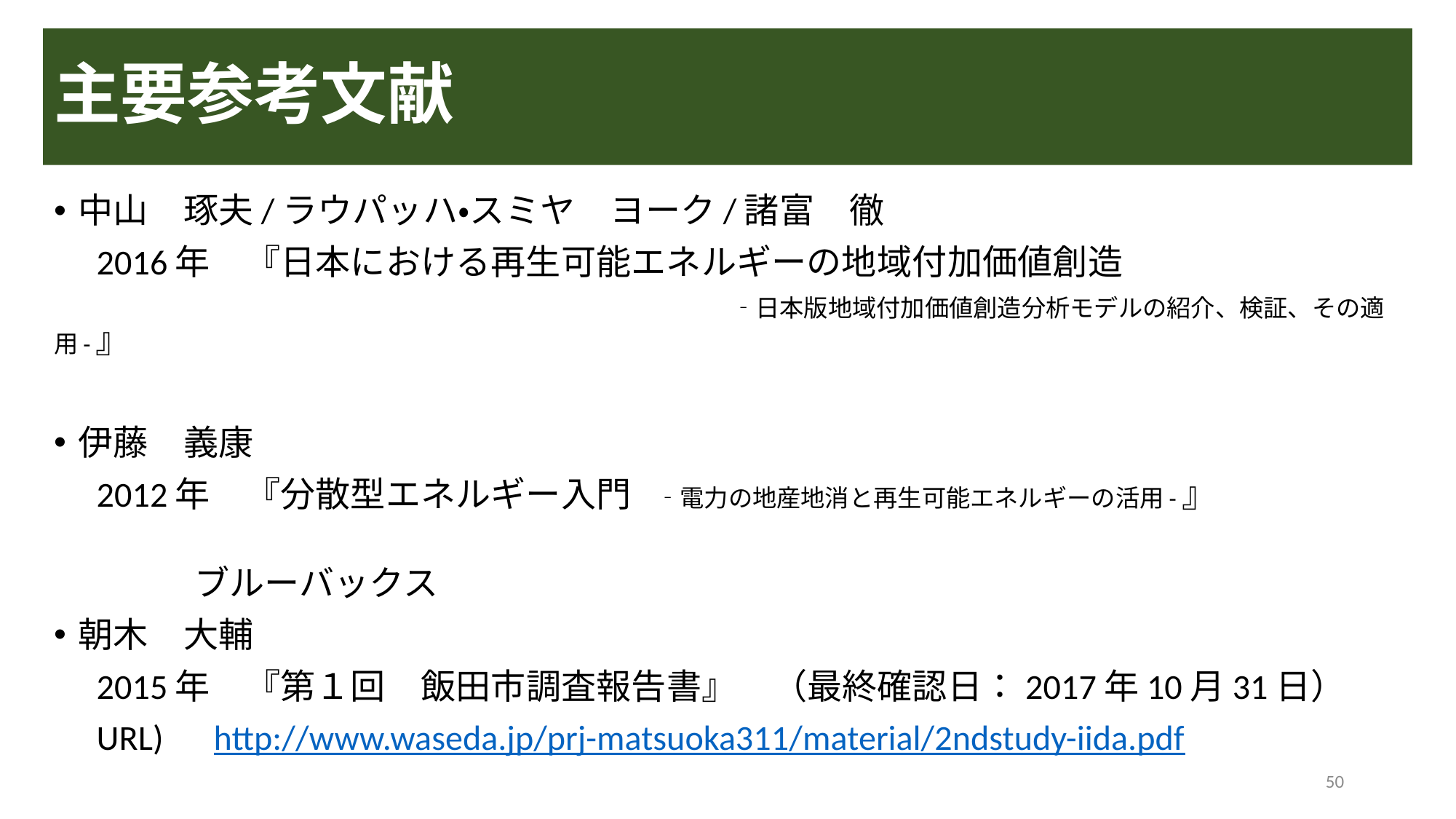

# 主要参考文献
中山　琢夫/ラウパッハ・スミヤ　ヨーク/諸富　徹
　2016年　『日本における再生可能エネルギーの地域付加価値創造
　　　　　　　　　　　　　　　　　　　　　　　　　　　　‐日本版地域付加価値創造分析モデルの紹介、検証、その適用-』

伊藤　義康
　2012年　『分散型エネルギー入門　‐電力の地産地消と再生可能エネルギーの活用-』
　　　　　　　　　　　　　　　　　　　　　　　　　　　　　　　　　　　　　　　　　　ブルーバックス
朝木　大輔
　2015年　『第１回　飯田市調査報告書』　（最終確認日：2017年10月31日）
　URL)　http://www.waseda.jp/prj-matsuoka311/material/2ndstudy-iida.pdf
50